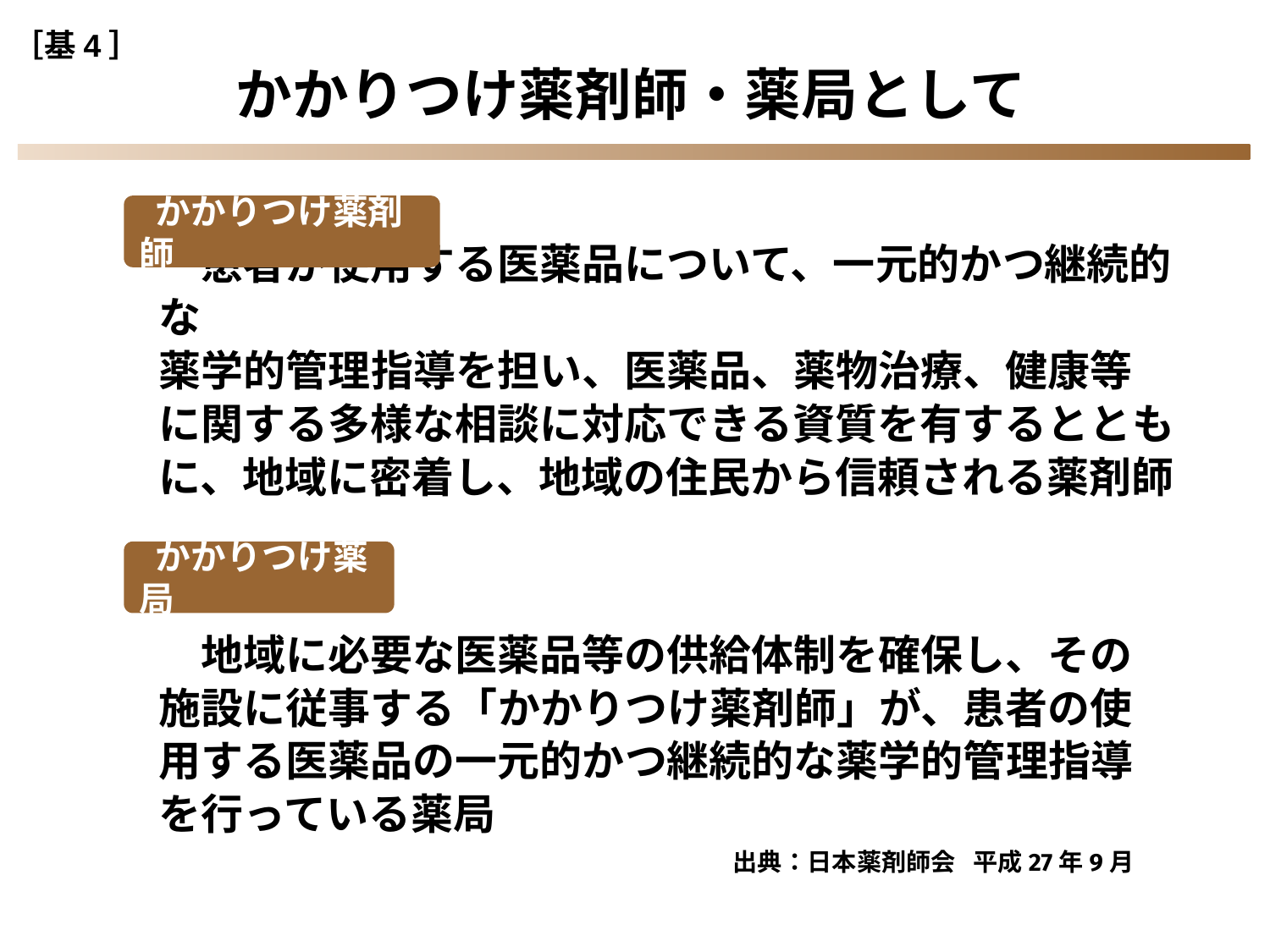

［基4］
かかりつけ薬剤師・薬局として

 かかりつけ薬剤師
　患者が使用する医薬品について、一元的かつ継続的な
薬学的管理指導を担い、医薬品、薬物治療、健康等に関する多様な相談に対応できる資質を有するとともに、地域に密着し、地域の住民から信頼される薬剤師
　地域に必要な医薬品等の供給体制を確保し、その施設に従事する「かかりつけ薬剤師」が、患者の使用する医薬品の一元的かつ継続的な薬学的管理指導を行っている薬局
 かかりつけ薬局
出典：日本薬剤師会   平成27年9月